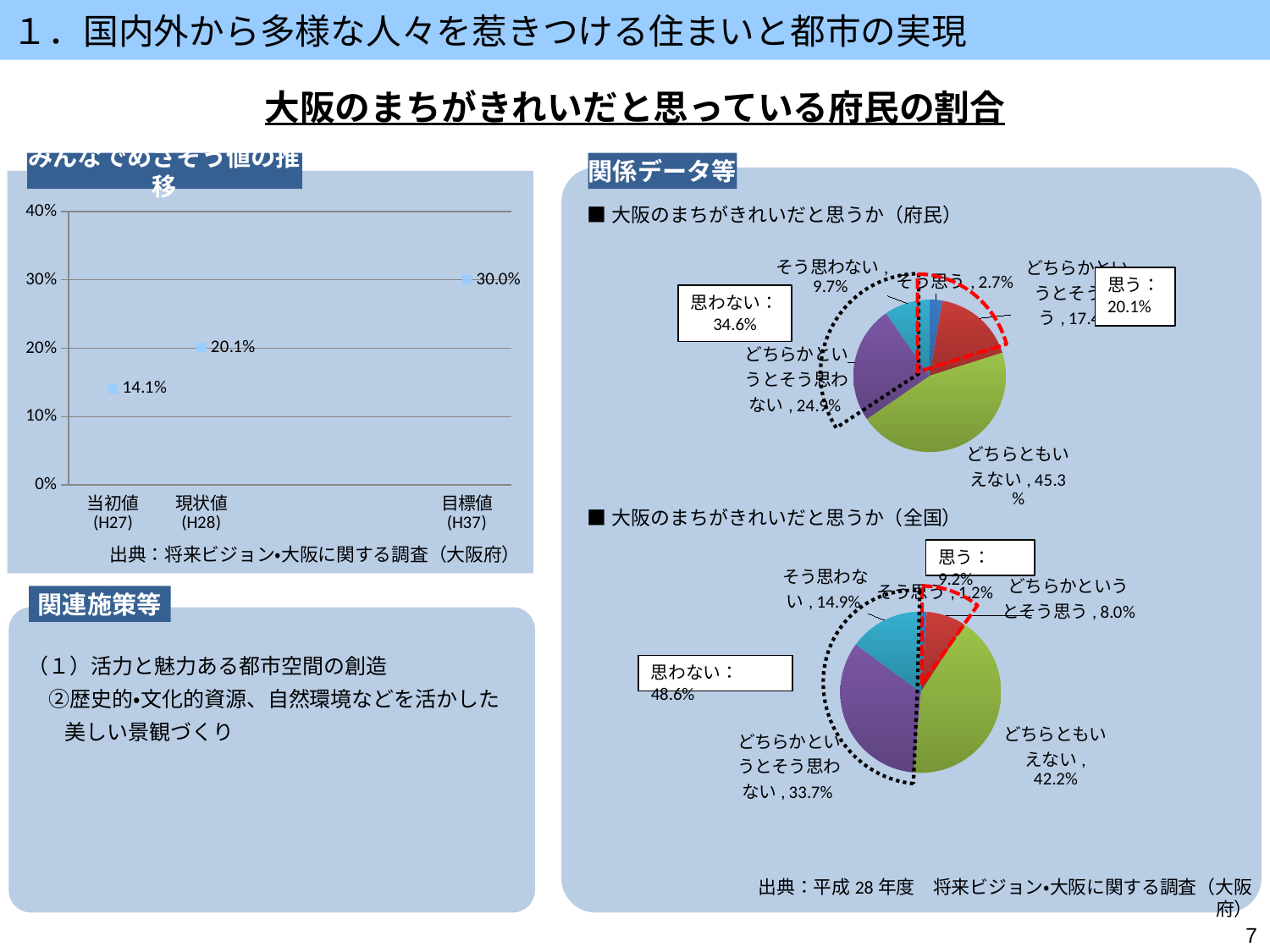

１．国内外から多様な人々を惹きつける住まいと都市の実現
大阪のまちがきれいだと思っている府民の割合
みんなでめざそう値の推移
関係データ等

### Chart

| Category |  |
|---|---|
| 当初値
(H27) | 0.141 |
| 現状値
(H28) | 0.201 |
|  | None |
|  | None |
| 目標値
(H37) | 0.3 |
■大阪のまちがきれいだと思うか（府民）

### Chart

| Category |  |
|---|---|
| そう思う | 2.7 |
| どちらかというとそう思う | 17.4 |
| どちらともいえない | 45.3 |
| どちらかというとそう思わない | 24.9 |
| そう思わない | 9.7 |
思う：
20.1%

思わない：34.6%
■大阪のまちがきれいだと思うか（全国）
出典：将来ビジョン・大阪に関する調査（大阪府）
思う：9.2%

### Chart

| Category |  |
|---|---|
| そう思う | 1.2 |
| どちらかというとそう思う | 8.0 |
| どちらともいえない | 42.2 |
| どちらかというとそう思わない | 33.7 |
| そう思わない | 14.9 |
関連施策等

（１）活力と魅力ある都市空間の創造
　②歴史的・文化的資源、自然環境などを活かした美しい景観づくり
思わない：48.6%
出典：平成28年度　将来ビジョン・大阪に関する調査（大阪府）
7